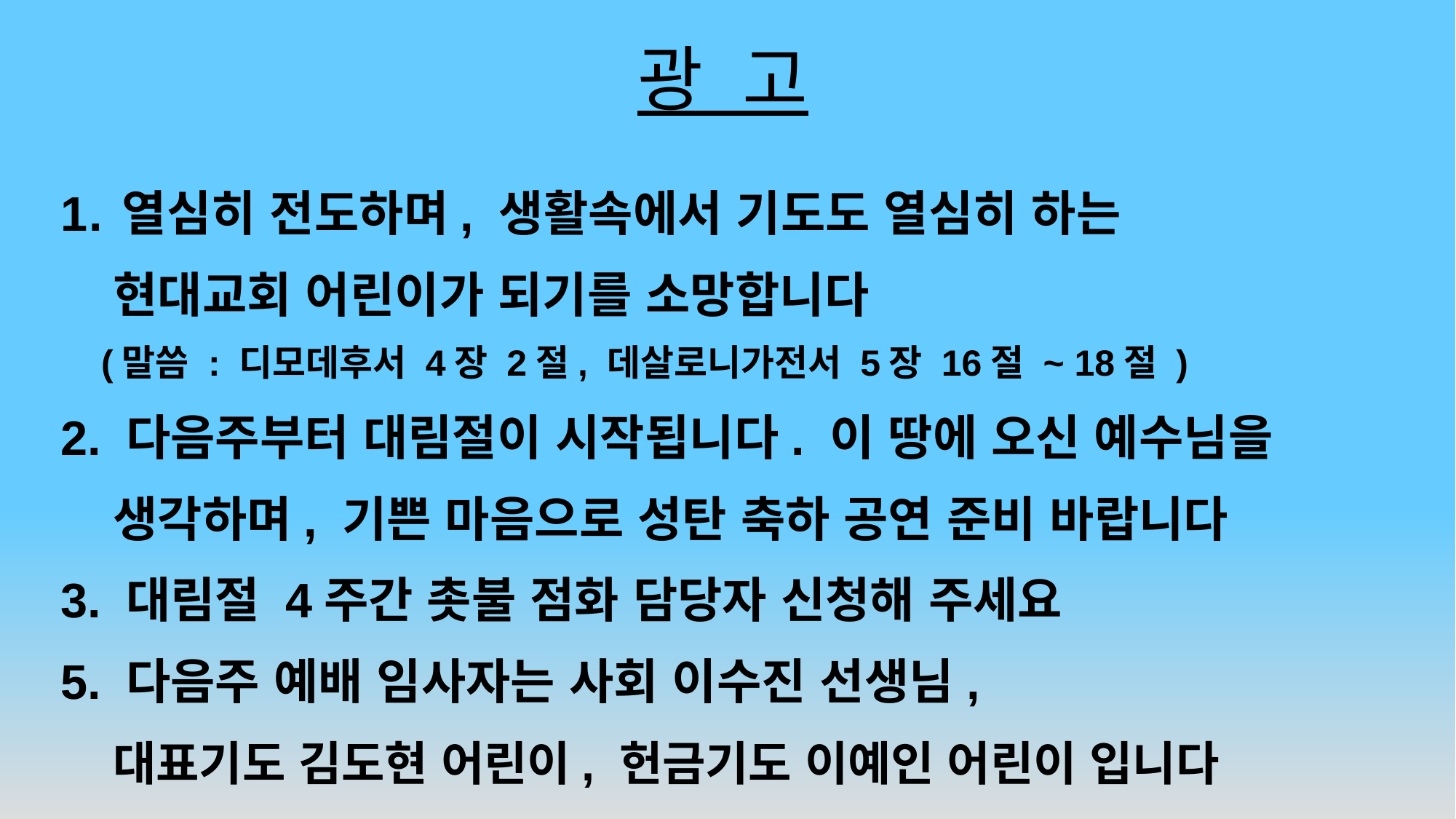

# 광  고
열심히 전도하며, 생활속에서 기도도 열심히 하는
   현대교회 어린이가 되기를 소망합니다
    (말씀 : 디모데후서 4장 2절, 데살로니가전서 5장 16절 ~ 18절 )
2. 다음주부터 대림절이 시작됩니다. 이 땅에 오신 예수님을
   생각하며, 기쁜 마음으로 성탄 축하 공연 준비 바랍니다
3. 대림절 4주간 촛불 점화 담당자 신청해 주세요
5. 다음주 예배 임사자는 사회 이수진 선생님,
   대표기도 김도현 어린이, 헌금기도 이예인 어린이 입니다